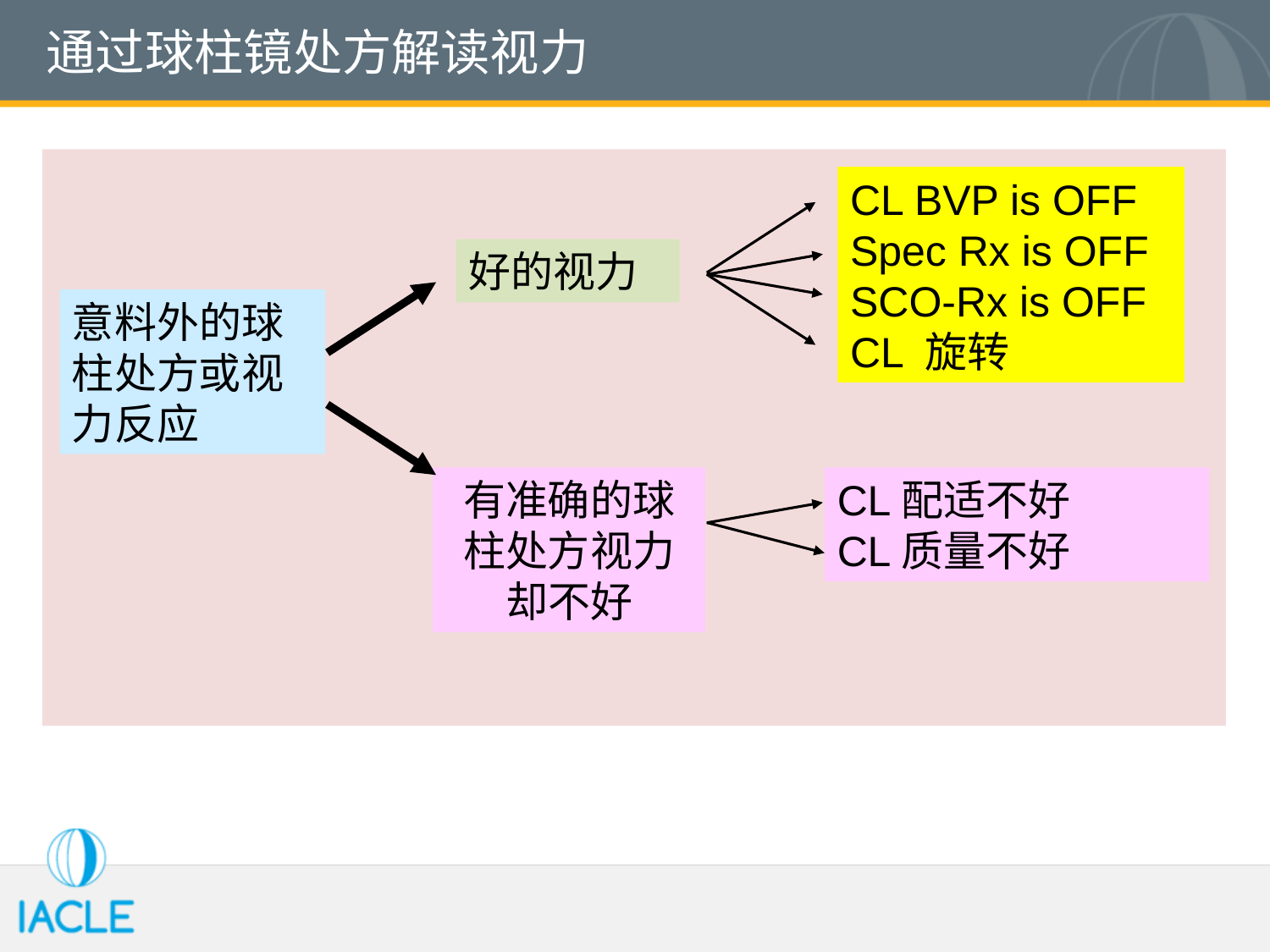

# 通过球柱镜处方解读视力

CL BVP is OFF
Spec Rx is OFF
SCO-Rx is OFF
CL 旋转

好的视力

意料外的球柱处方或视力反应

有准确的球柱处方视力却不好
CL配适不好
CL质量不好